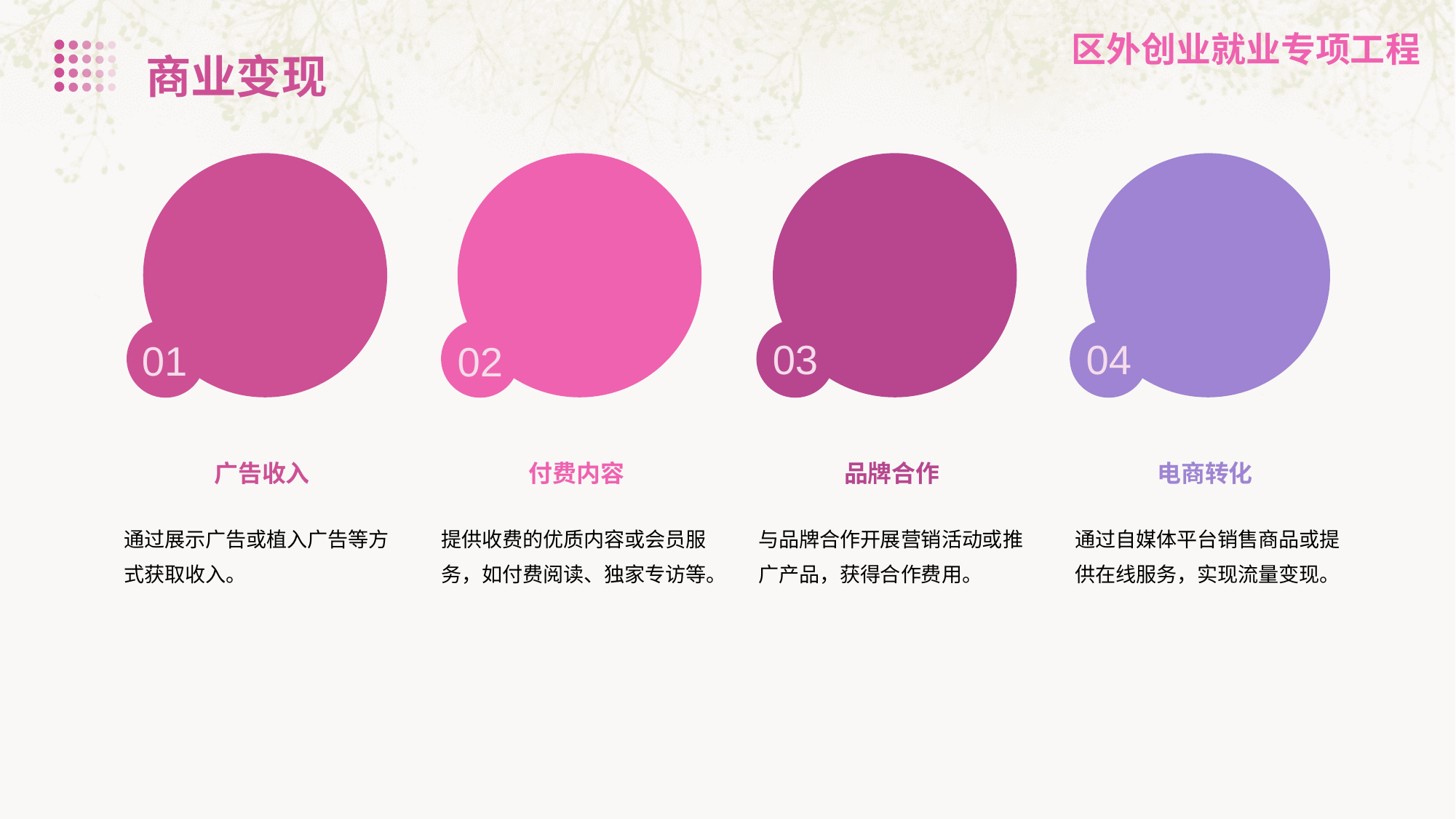

商业变现

03
04
01
02
广告收入
付费内容
品牌合作
电商转化
通过展示广告或植入广告等方式获取收入。
提供收费的优质内容或会员服务，如付费阅读、独家专访等。
与品牌合作开展营销活动或推广产品，获得合作费用。
通过自媒体平台销售商品或提供在线服务，实现流量变现。